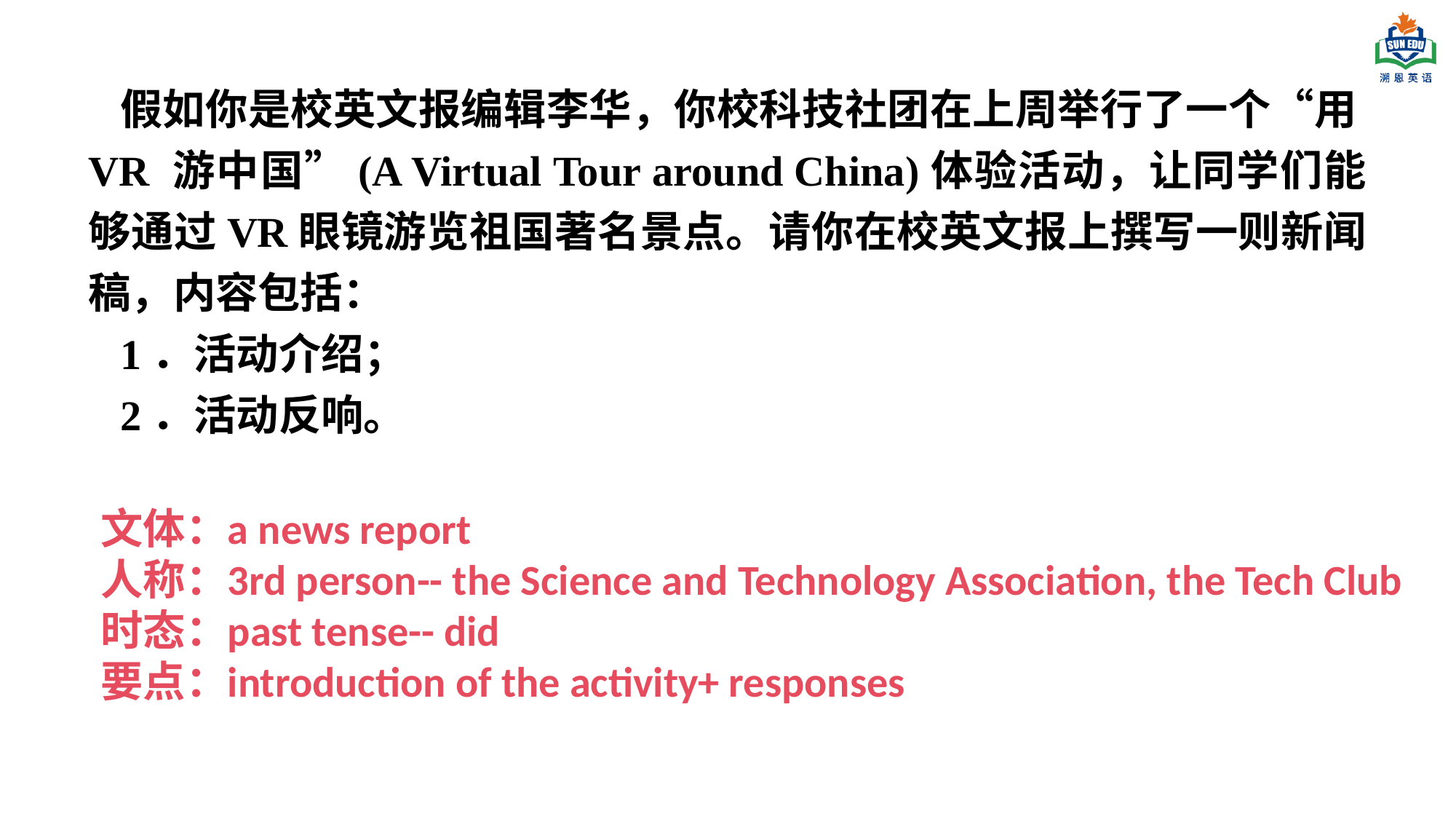

假如你是校英文报编辑李华，你校科技社团在上周举行了一个“用VR 游中国”(A Virtual Tour around China)体验活动，让同学们能够通过VR眼镜游览祖国著名景点。请你在校英文报上撰写一则新闻稿，内容包括：
1．活动介绍；
2．活动反响。
文体：
人称：
时态：
要点：
a news report
3rd person-- the Science and Technology Association, the Tech Club
past tense-- did
introduction of the activity+ responses